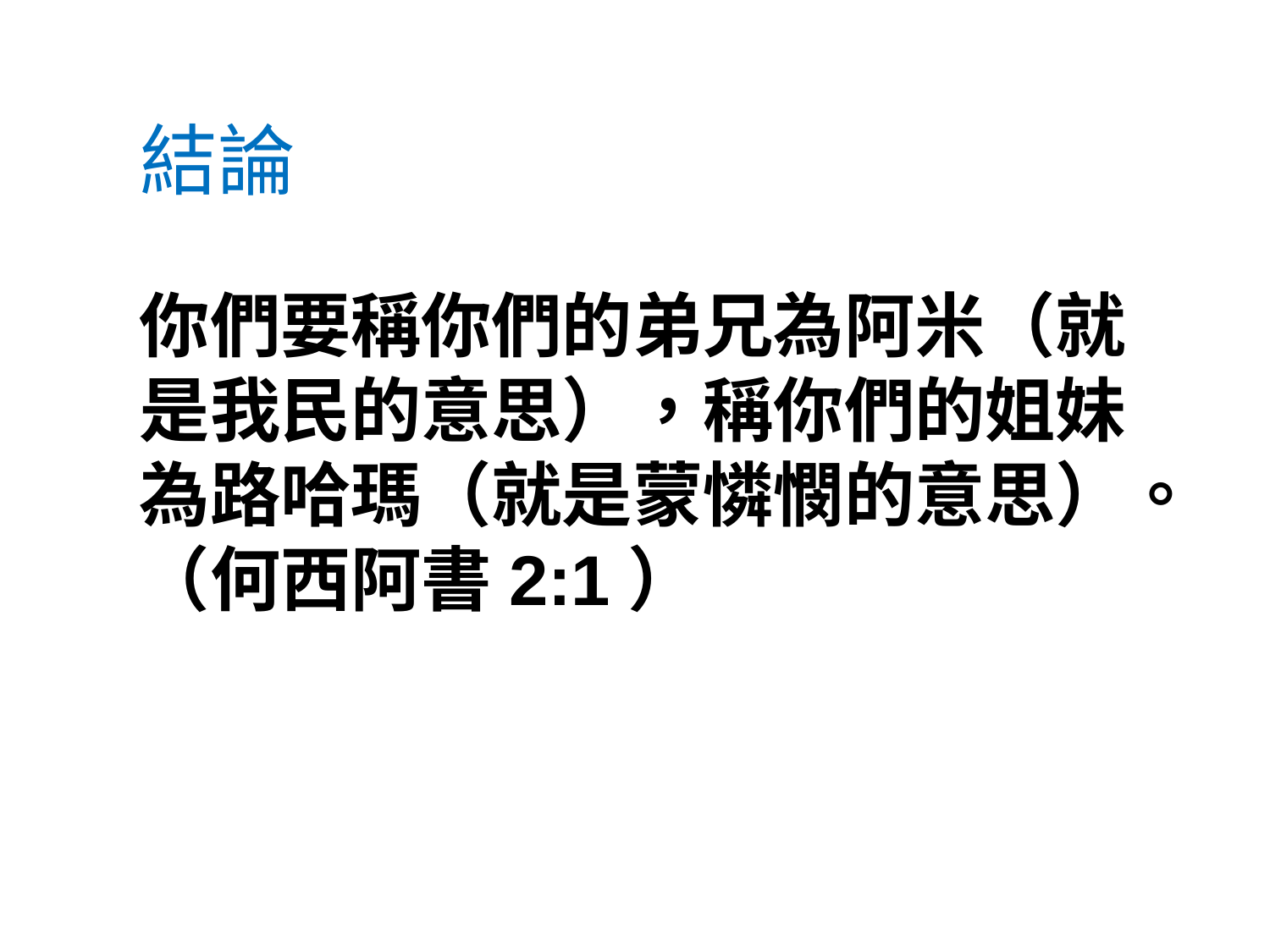

結論
你們要稱你們的弟兄為阿米（就是我民的意思），稱你們的姐妹為路哈瑪（就是蒙憐憫的意思）。（何西阿書2:1）